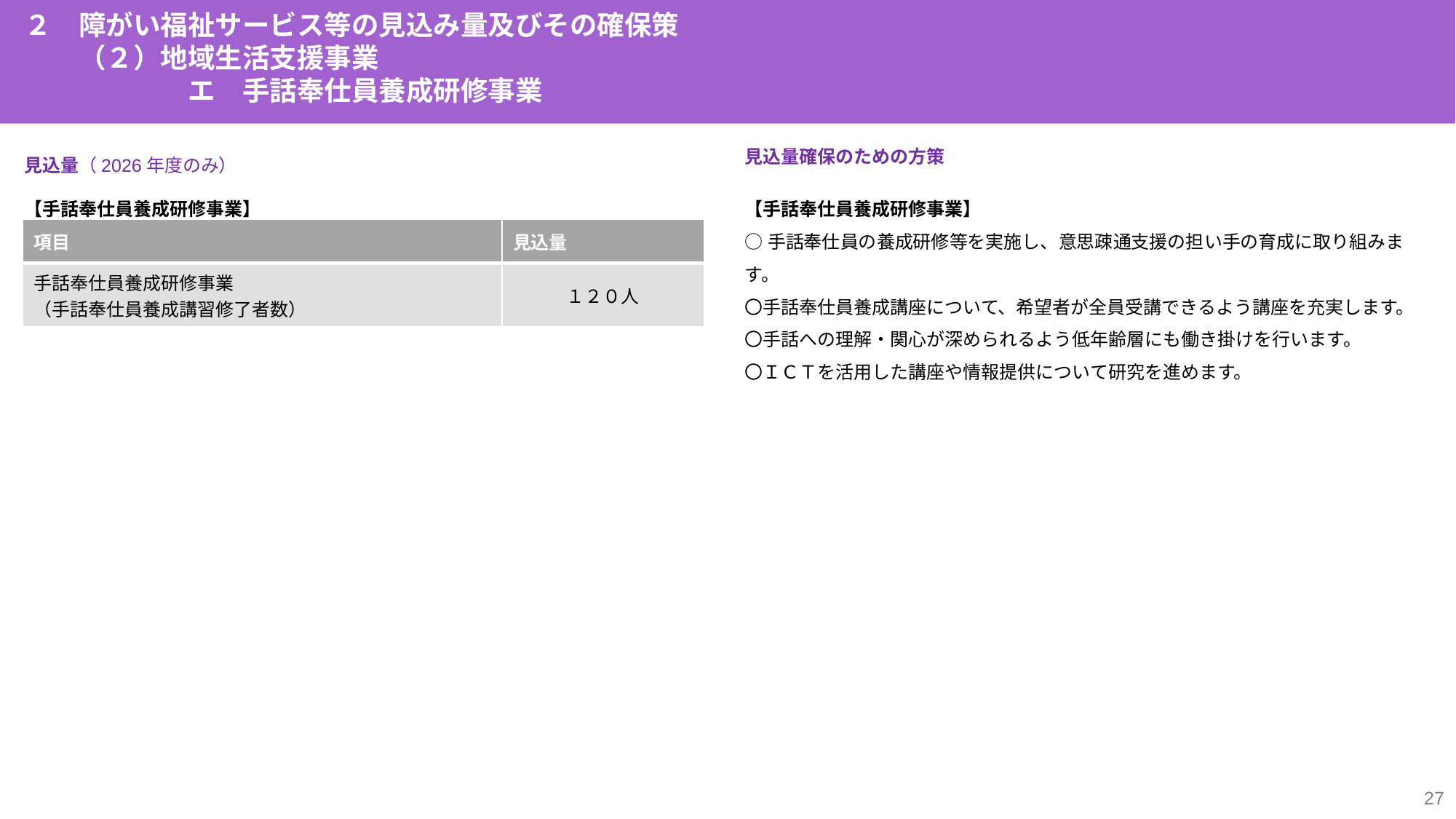

２　障がい福祉サービス等の見込み量及びその確保策
　　（２）地域生活支援事業
　　　　　　エ　手話奉仕員養成研修事業
見込量確保のための方策
見込量（2026年度のみ）
【手話奉仕員養成研修事業】
【手話奉仕員養成研修事業】
○手話奉仕員の養成研修等を実施し、意思疎通支援の担い手の育成に取り組みます。
〇手話奉仕員養成講座について、希望者が全員受講できるよう講座を充実します。
〇手話への理解・関心が深められるよう低年齢層にも働き掛けを行います。
〇ＩＣＴを活用した講座や情報提供について研究を進めます。
| 項目 | 見込量 |
| --- | --- |
| 手話奉仕員養成研修事業 （手話奉仕員養成講習修了者数） | １２０人 |
27